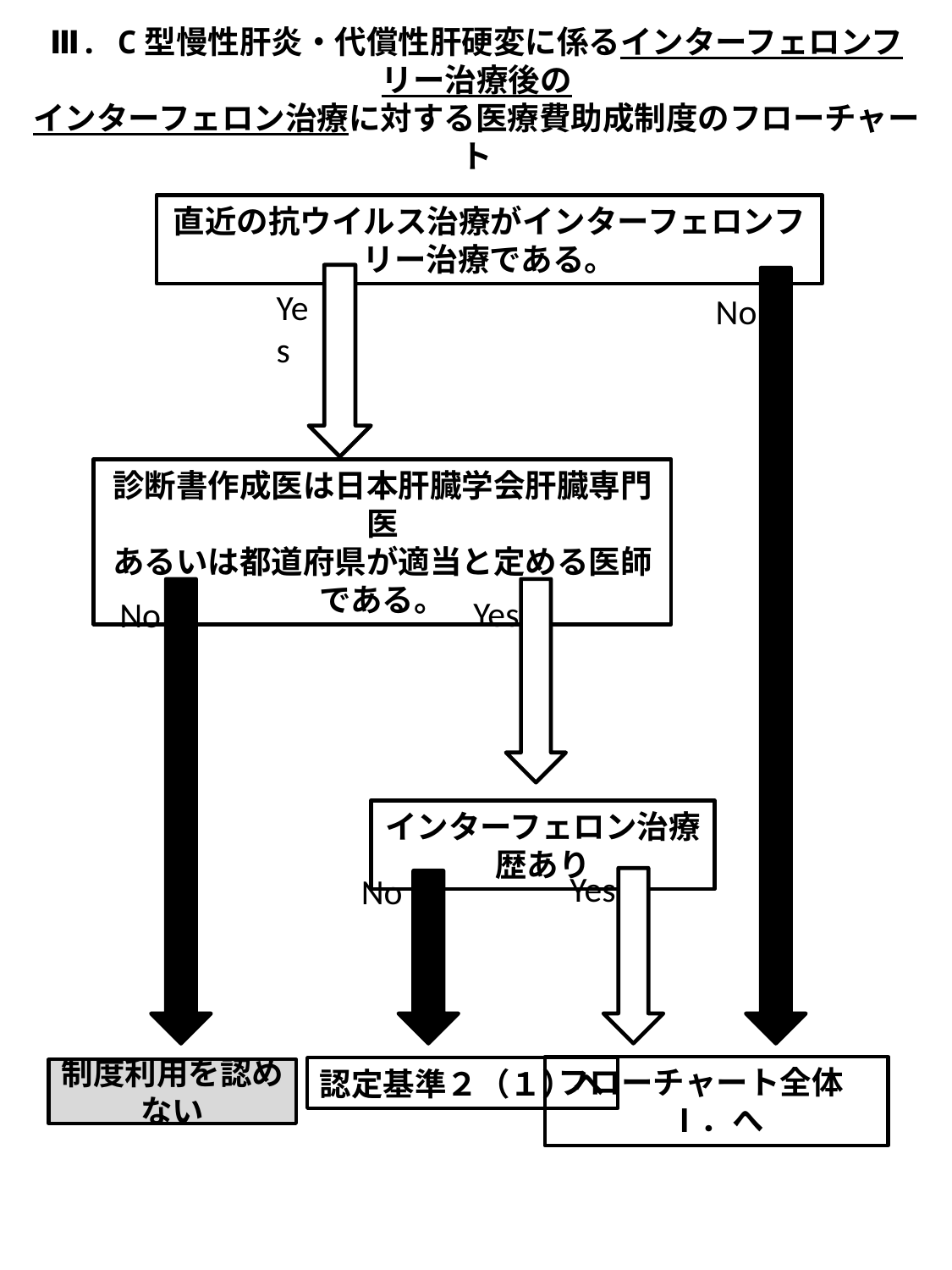

Ⅲ. C型慢性肝炎・代償性肝硬変に係るインターフェロンフリー治療後の
インターフェロン治療に対する医療費助成制度のフローチャート
直近の抗ウイルス治療がインターフェロンフリー治療である。

Yes
No
診断書作成医は日本肝臓学会肝臓専門医
あるいは都道府県が適当と定める医師である。

Yes
No
インターフェロン治療歴あり
Yes
No

フローチャート全体　Ⅰ．へ
認定基準２（１）へ
制度利用を認めない